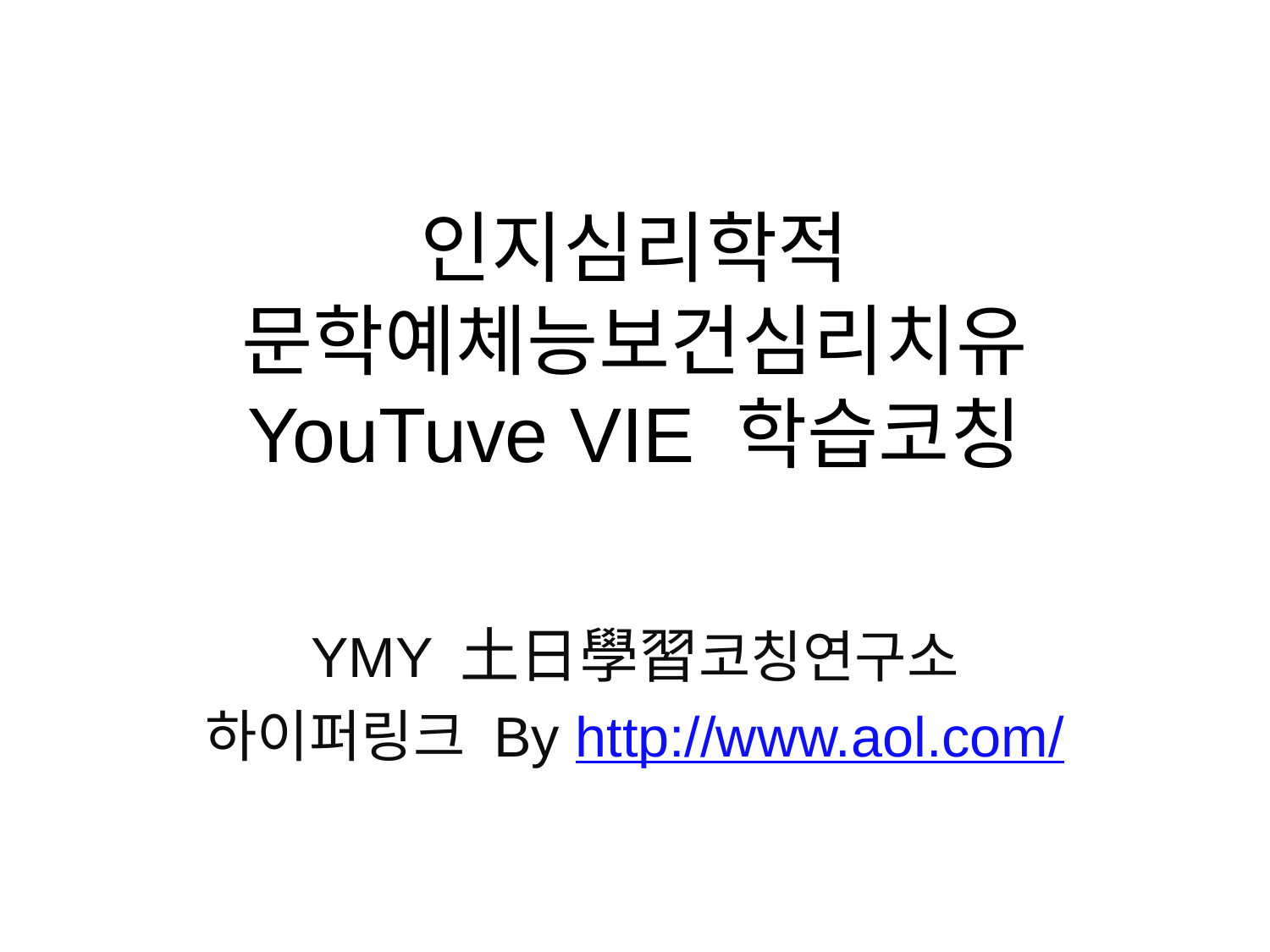

# 인지심리학적 문학예체능보건심리치유 YouTuve VIE 학습코칭

YMY 土日學習코칭연구소
하이퍼링크 By http://www.aol.com/